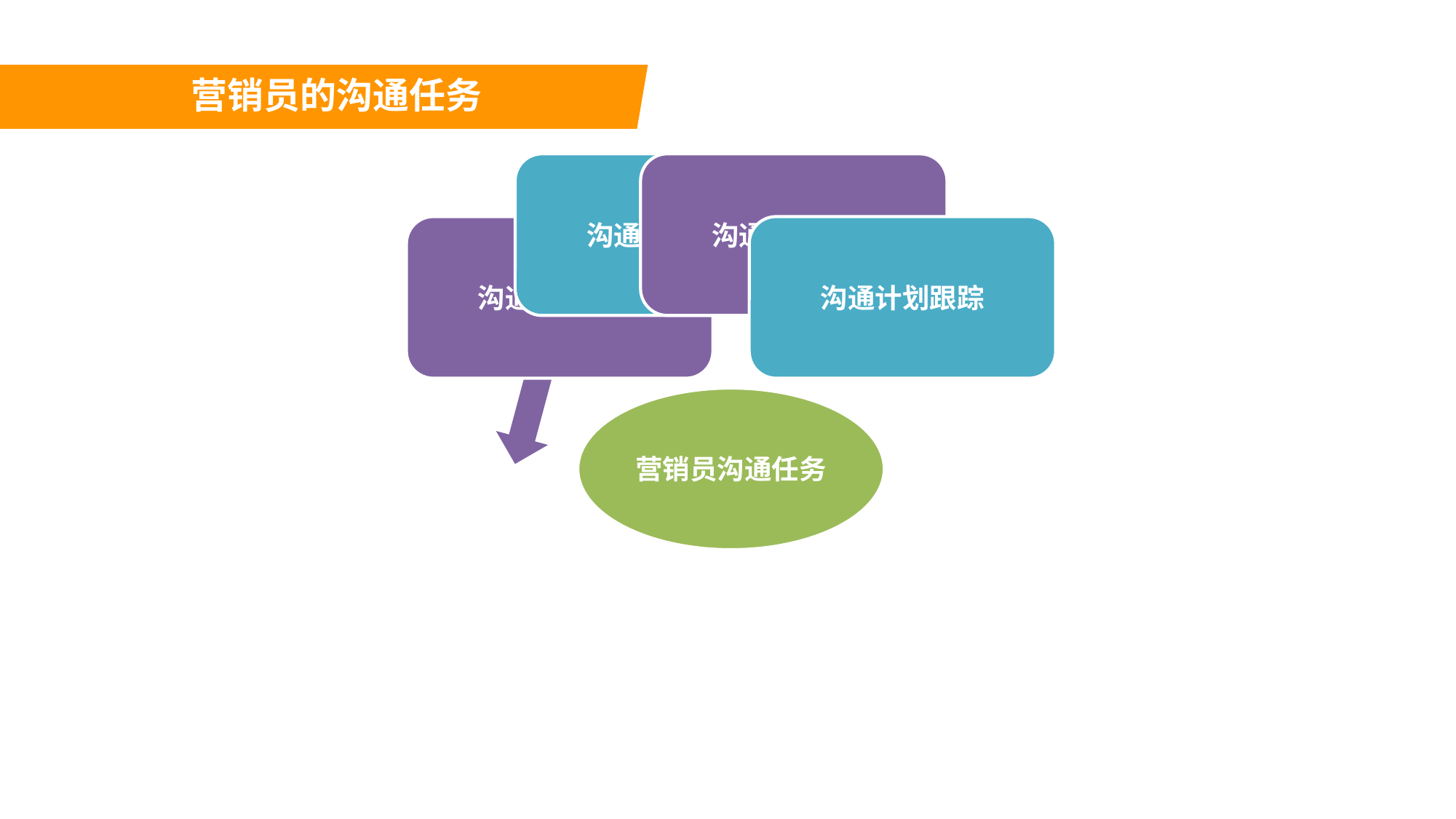

营销员的沟通任务
营销员沟通任务
沟通模板定义
沟通计划方案
沟通情况登记
沟通计划跟踪